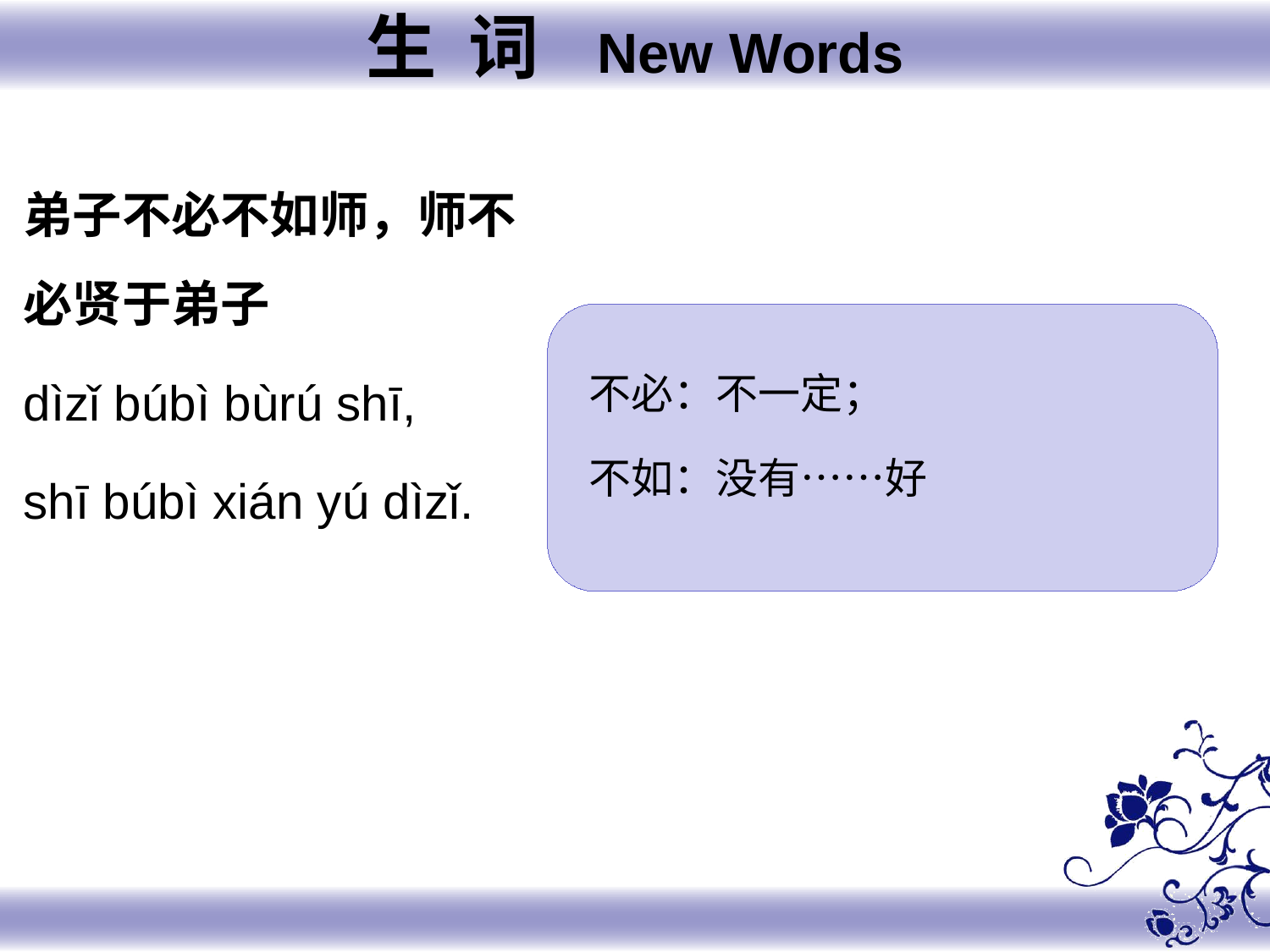

生  词   New Words
弟子不必不如师，师不必贤于弟子
dìzǐ búbì bùrú shī,
shī búbì xián yú dìzǐ.

不必：不一定；
不如：没有……好